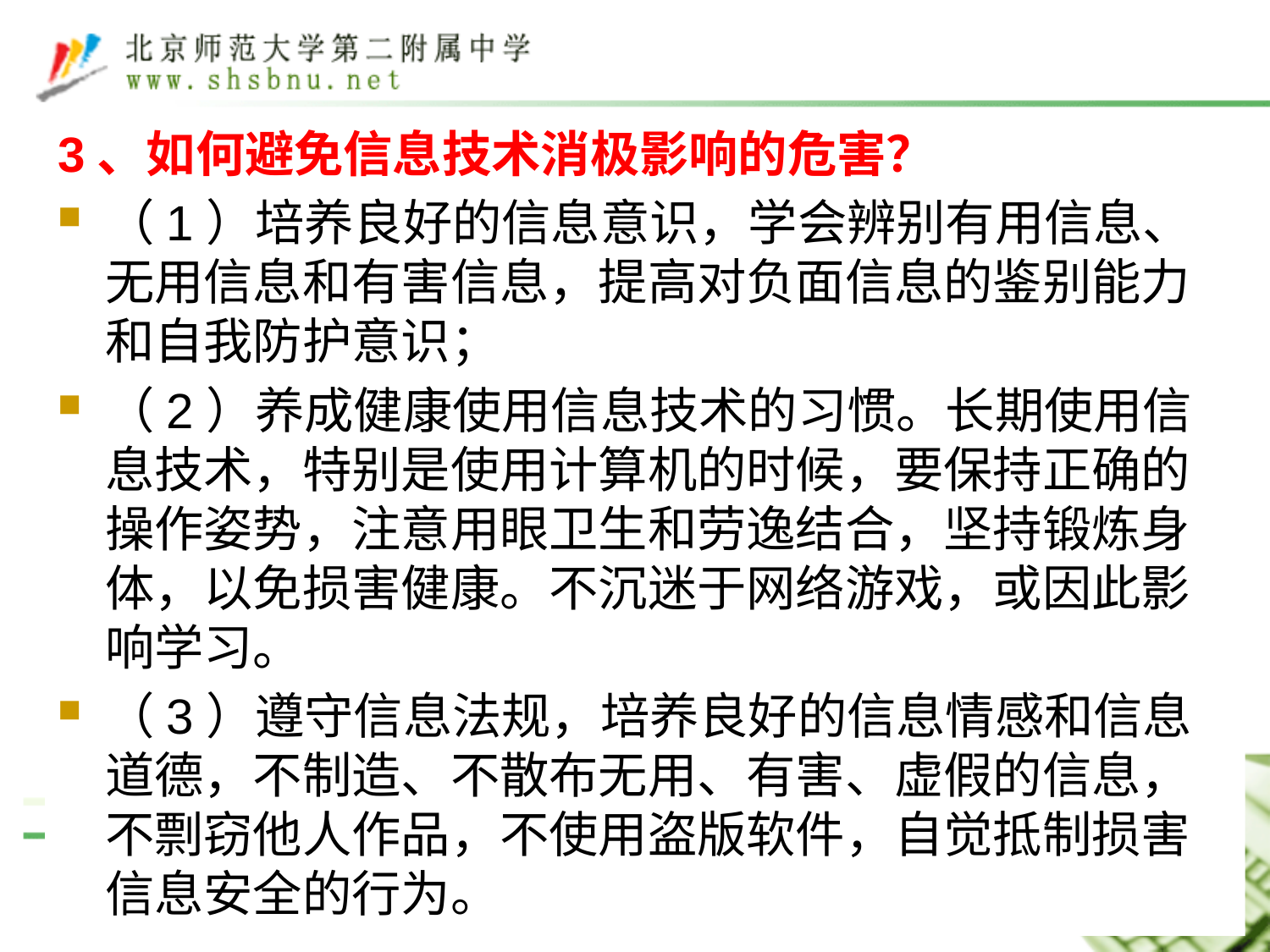

3、如何避免信息技术消极影响的危害？
（1）培养良好的信息意识，学会辨别有用信息、无用信息和有害信息，提高对负面信息的鉴别能力和自我防护意识；
（2）养成健康使用信息技术的习惯。长期使用信息技术，特别是使用计算机的时候，要保持正确的操作姿势，注意用眼卫生和劳逸结合，坚持锻炼身体，以免损害健康。不沉迷于网络游戏，或因此影响学习。
（3）遵守信息法规，培养良好的信息情感和信息道德，不制造、不散布无用、有害、虚假的信息，不剽窃他人作品，不使用盗版软件，自觉抵制损害信息安全的行为。